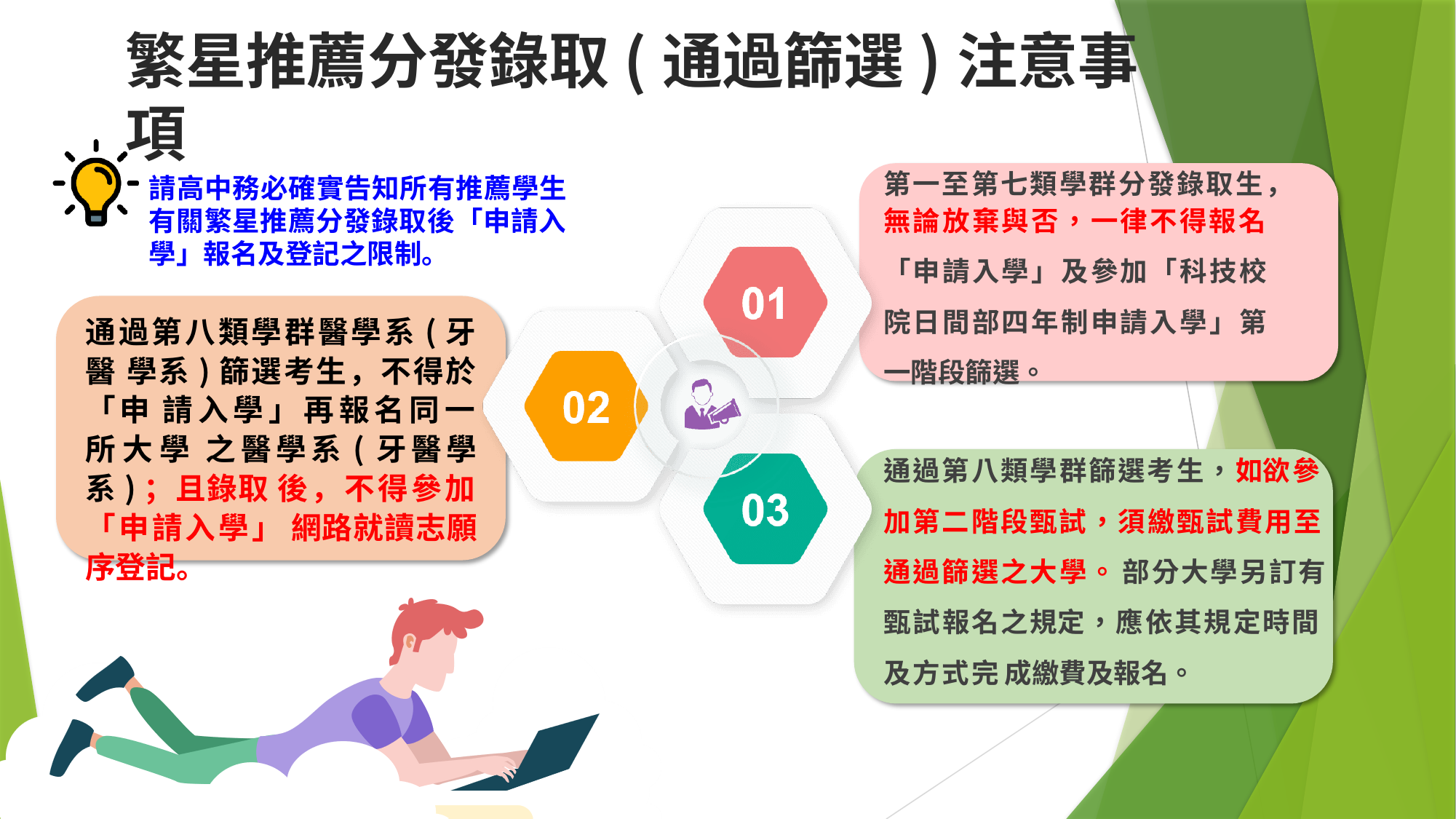

# 繁星推薦分發錄取(通過篩選)注意事項

第一至第七類學群分發錄取生，
無論放棄與否，一律不得報名
「申請入學」及參加「科技校
院日間部四年制申請入學」第
一階段篩選。

通過第八類學群篩選考生，如欲參
加第二階段甄試，須繳甄試費用至
通過篩選之大學。 部分大學另訂有
甄試報名之規定，應依其規定時間
及方式完 成繳費及報名。
請高中務必確實告知所有推薦學生 有關繁星推薦分發錄取後「申請入 學」報名及登記之限制。

通過第八類學群醫學系(牙醫 學系)篩選考生，不得於「申 請入學」再報名同一所大學 之醫學系(牙醫學系)；且錄取 後，不得參加「申請入學」 網路就讀志願序登記。